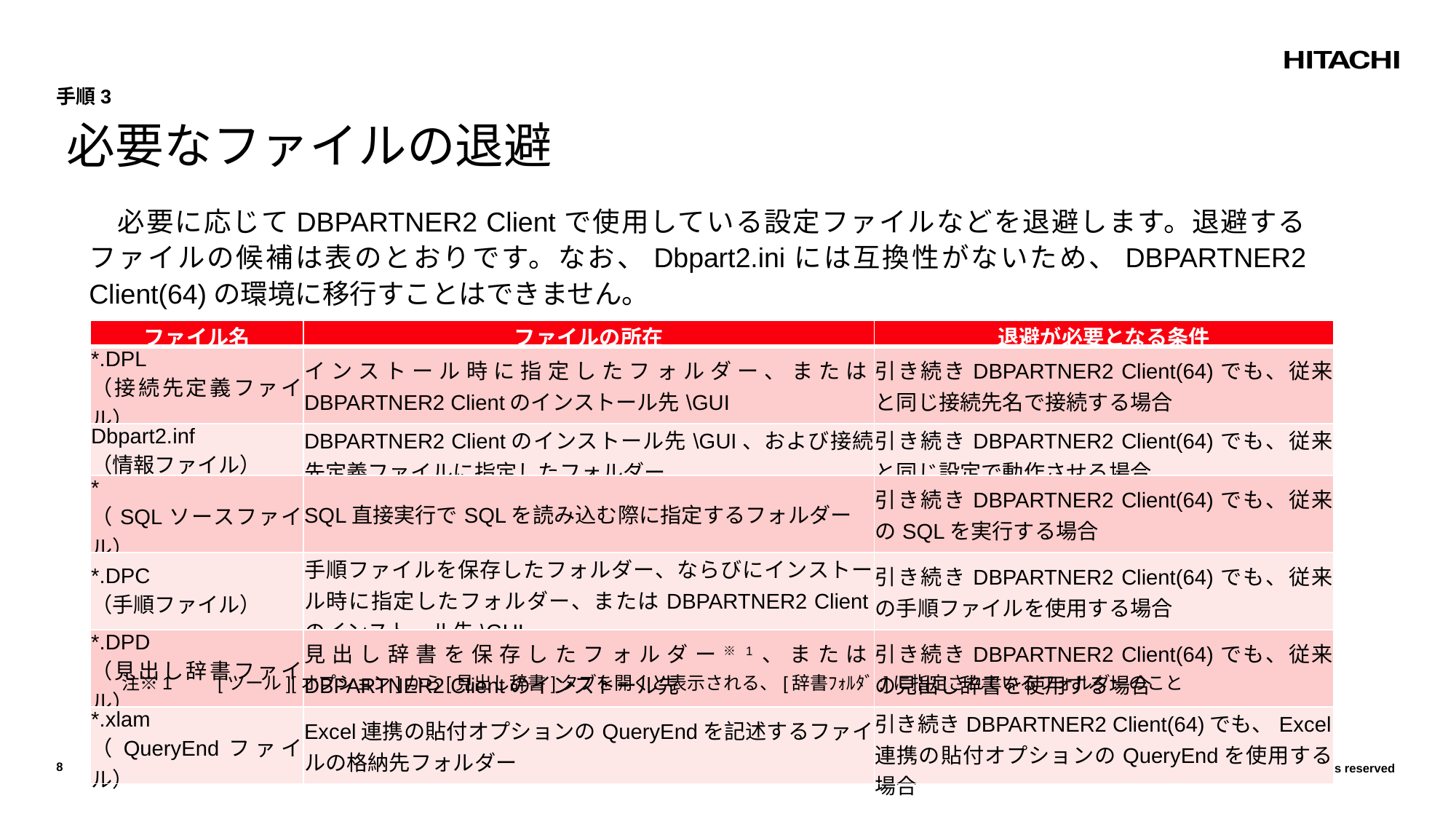

手順3
必要なファイルの退避
　必要に応じてDBPARTNER2 Clientで使用している設定ファイルなどを退避します。退避するファイルの候補は表のとおりです。なお、Dbpart2.iniには互換性がないため、DBPARTNER2 Client(64)の環境に移行すことはできません。
| ファイル名 | ファイルの所在 | 退避が必要となる条件 |
| --- | --- | --- |
| \*.DPL （接続先定義ファイル） | インストール時に指定したフォルダー、またはDBPARTNER2 Clientのインストール先\GUI | 引き続きDBPARTNER2 Client(64)でも、従来と同じ接続先名で接続する場合 |
| Dbpart2.inf （情報ファイル） | DBPARTNER2 Clientのインストール先\GUI、および接続先定義ファイルに指定したフォルダー | 引き続きDBPARTNER2 Client(64)でも、従来と同じ設定で動作させる場合 |
| \* （SQLソースファイル） | SQL直接実行でSQLを読み込む際に指定するフォルダー | 引き続きDBPARTNER2 Client(64)でも、従来のSQLを実行する場合 |
| \*.DPC （手順ファイル） | 手順ファイルを保存したフォルダー、ならびにインストール時に指定したフォルダー、またはDBPARTNER2 Clientのインストール先\GUI | 引き続きDBPARTNER2 Client(64)でも、従来の手順ファイルを使用する場合 |
| \*.DPD （見出し辞書ファイル） | 見出し辞書を保存したフォルダー※1、またはDBPARTNER2 Clientのインストール先 | 引き続きDBPARTNER2 Client(64)でも、従来の見出し辞書を使用する場合 |
| \*.xlam （QueryEndファイル） | Excel連携の貼付オプションのQueryEndを記述するファイルの格納先フォルダー | 引き続きDBPARTNER2 Client(64)でも、Excel連携の貼付オプションのQueryEndを使用する場合 |
　注※1　　[ツール][オプション]から[見出し辞書]タブを開くと表示される、[辞書ﾌｫﾙﾀﾞ:]に指定されているフォルダーのこと
8
DBPARTNER2 Client　64ビット版への移行ガイドライン